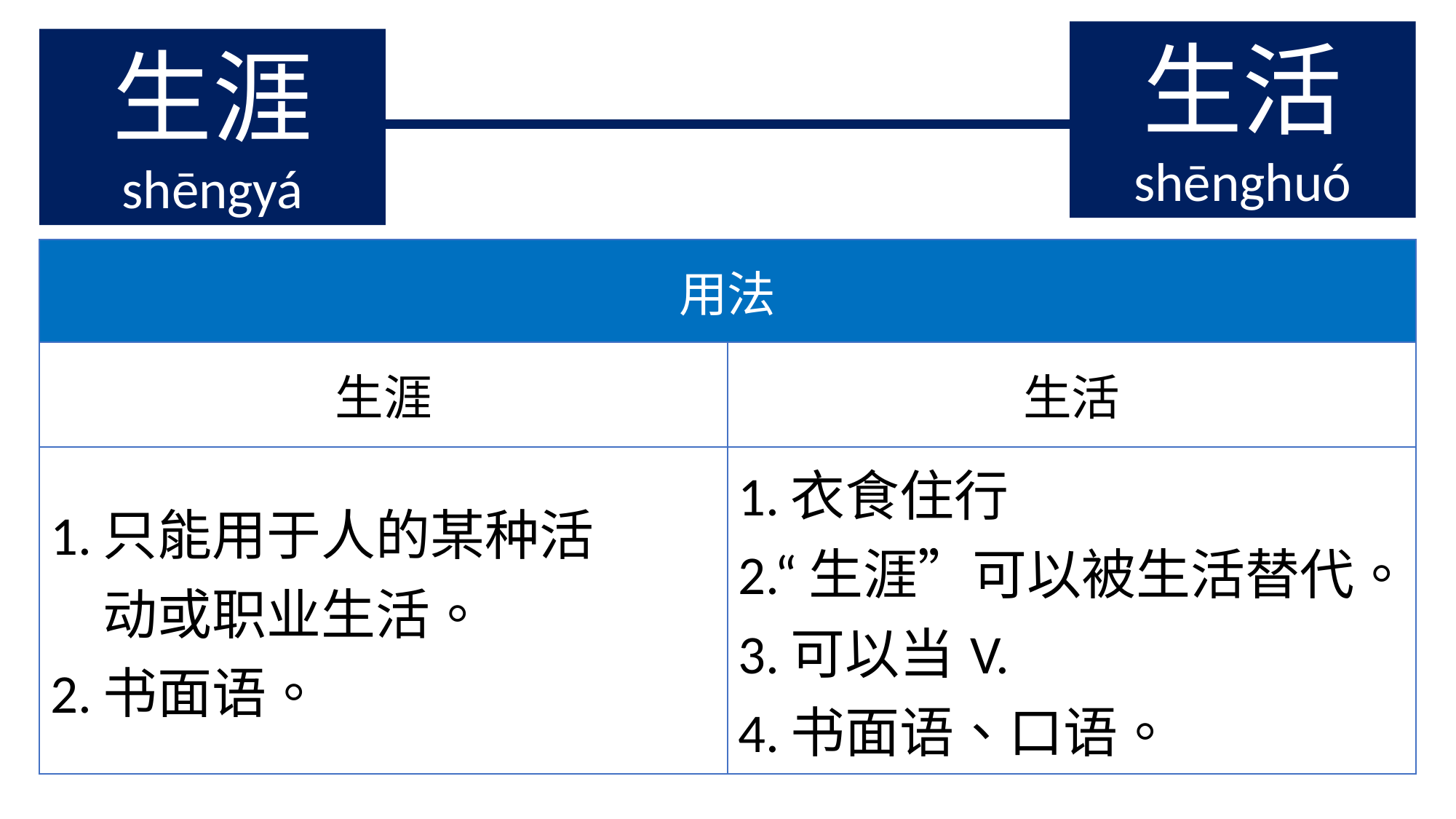

生活
shēnghuó
生涯
shēngyá
| 用法 |  |
| --- | --- |
| 生涯 | 生活 |
| 1.只能用于人的某种活 动或职业生活。 2.书面语。 | 1.衣食住行 2.“生涯”可以被生活替代。 3.可以当V. 4.书面语、口语。 |